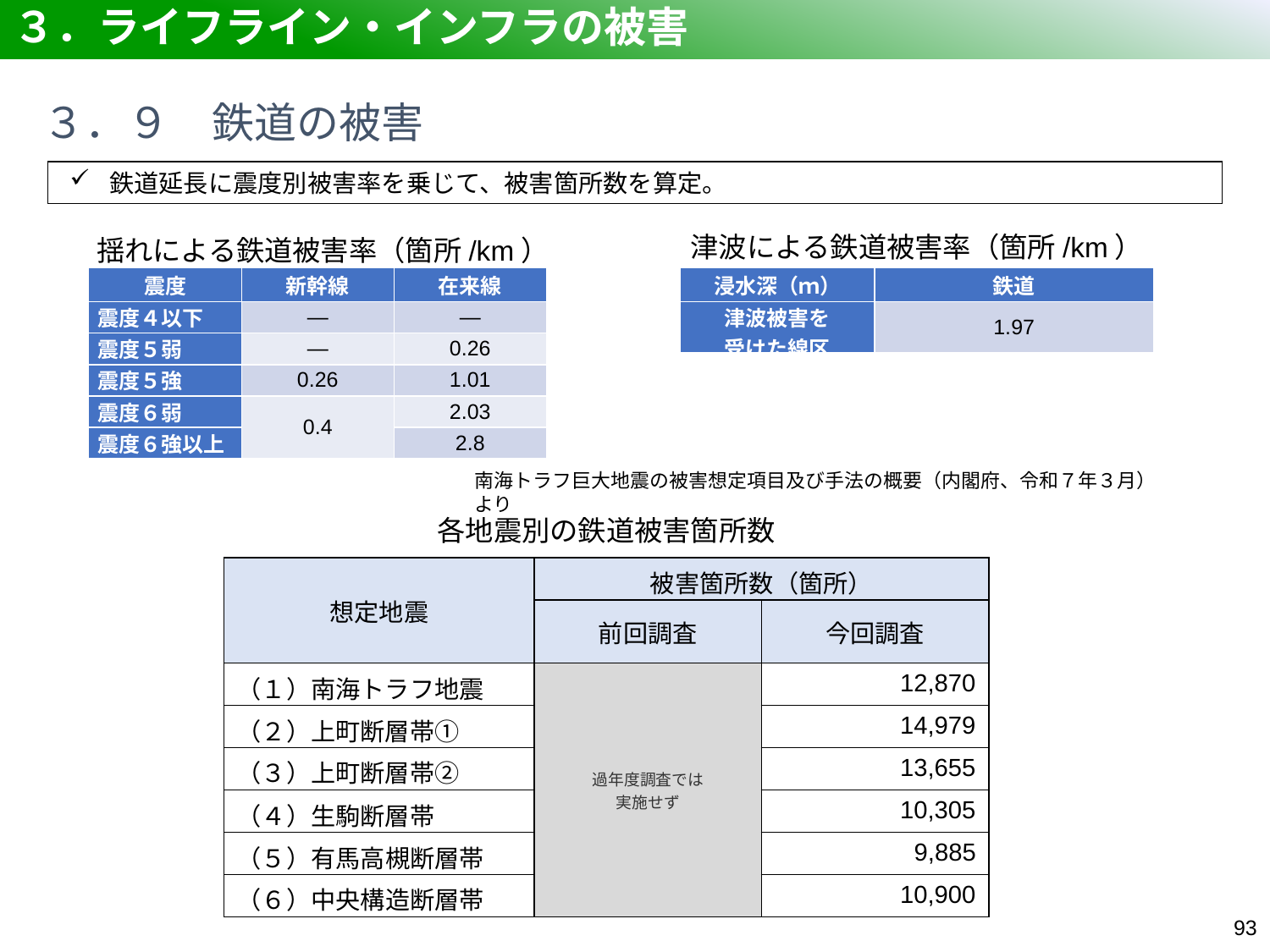

# ３．ライフライン・インフラの被害
３．９　鉄道の被害
鉄道延長に震度別被害率を乗じて、被害箇所数を算定。
津波による鉄道被害率（箇所/km）
揺れによる鉄道被害率（箇所/km）
| 震度 | 新幹線 | 在来線 |
| --- | --- | --- |
| 震度４以下 | ― | ― |
| 震度５弱 | ― | 0.26 |
| 震度５強 | 0.26 | 1.01 |
| 震度６弱 | 0.4 | 2.03 |
| 震度６強以上 |  | 2.8 |
| 浸水深（ｍ） | 鉄道 |
| --- | --- |
| 津波被害を 受けた線区 | 1.97 |
南海トラフ巨大地震の被害想定項目及び手法の概要（内閣府、令和７年３月）より
各地震別の鉄道被害箇所数
| 想定地震 | 被害箇所数（箇所） |  |
| --- | --- | --- |
|  | 前回調査 | 今回調査 |
| （１）南海トラフ地震 | 過年度調査では 実施せず | 12,870 |
| （２）上町断層帯① |  | 14,979 |
| （３）上町断層帯② |  | 13,655 |
| （４）生駒断層帯 |  | 10,305 |
| （５）有馬高槻断層帯 |  | 9,885 |
| （６）中央構造断層帯 |  | 10,900 |
93